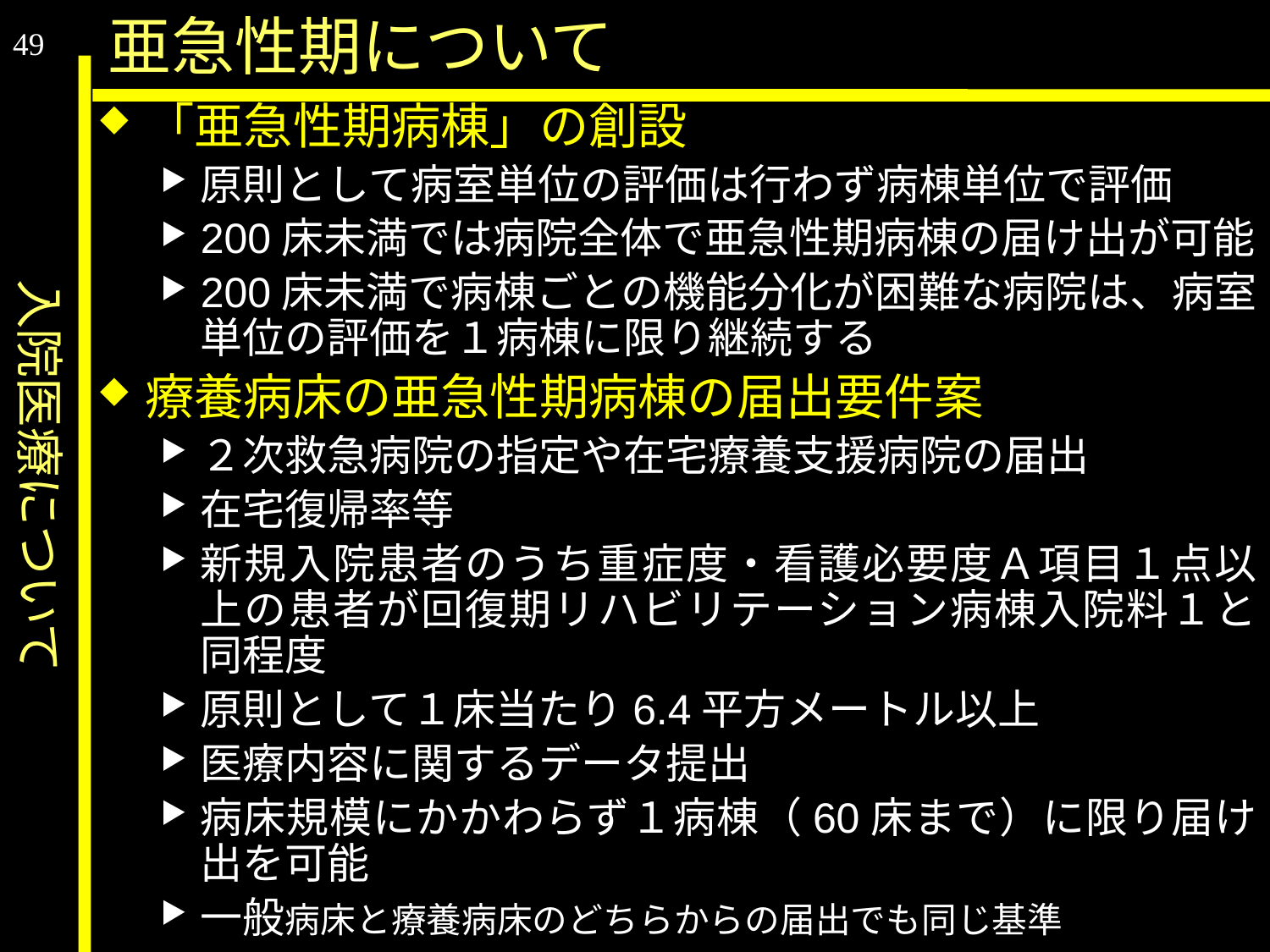

入院医療について
亜急性期について
49

「亜急性期病棟」の創設
原則として病室単位の評価は行わず病棟単位で評価
200床未満では病院全体で亜急性期病棟の届け出が可能
200床未満で病棟ごとの機能分化が困難な病院は、病室単位の評価を１病棟に限り継続する
療養病床の亜急性期病棟の届出要件案
２次救急病院の指定や在宅療養支援病院の届出
在宅復帰率等
新規入院患者のうち重症度・看護必要度Ａ項目１点以上の患者が回復期リハビリテーション病棟入院料１と同程度
原則として１床当たり6.4平方メートル以上
医療内容に関するデータ提出
病床規模にかかわらず１病棟（60床まで）に限り届け出を可能
一般病床と療養病床のどちらからの届出でも同じ基準